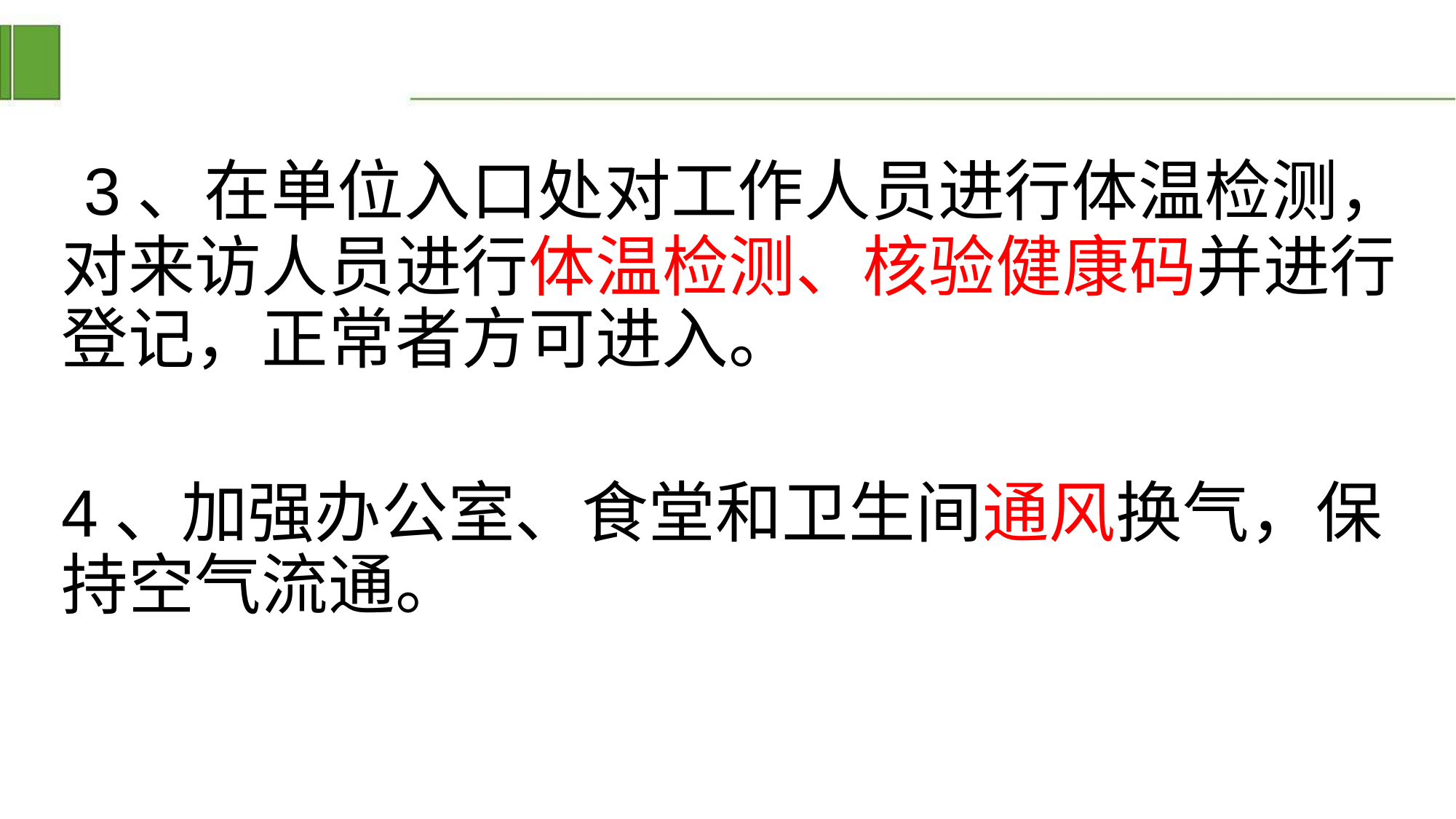

3、在单位入口处对工作人员进行体温检测，对来访人员进行体温检测、核验健康码并进行登记，正常者方可进入。

4、加强办公室、食堂和卫生间通风换气，保持空气流通。
14